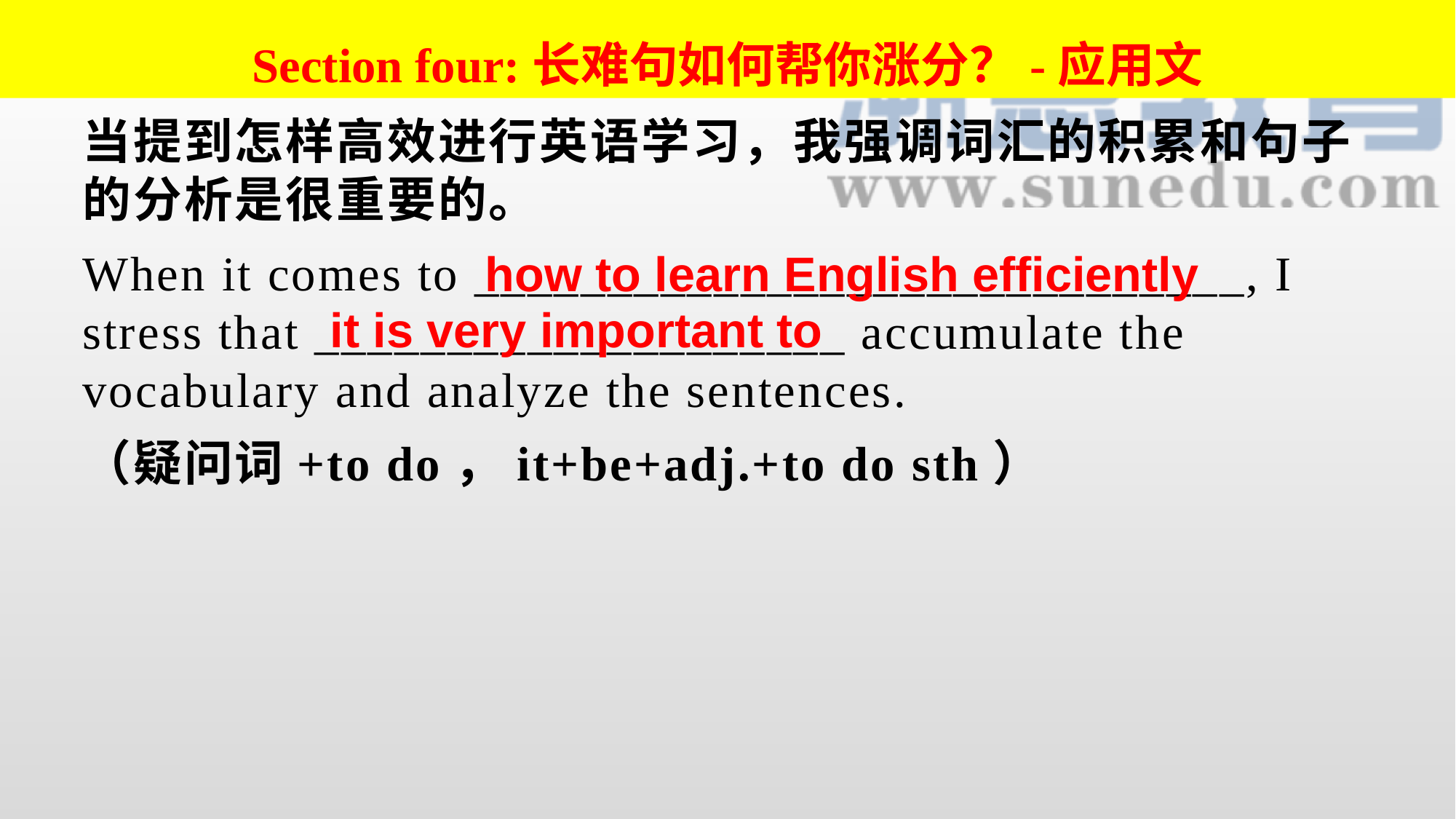

Section four:长难句如何帮你涨分？-应用文
当提到怎样高效进行英语学习，我强调词汇的积累和句子的分析是很重要的。
When it comes to _____________________________, I stress that ____________________ accumulate the vocabulary and analyze the sentences.
（疑问词+to do，it+be+adj.+to do sth）
 how to learn English efficiently
it is very important to